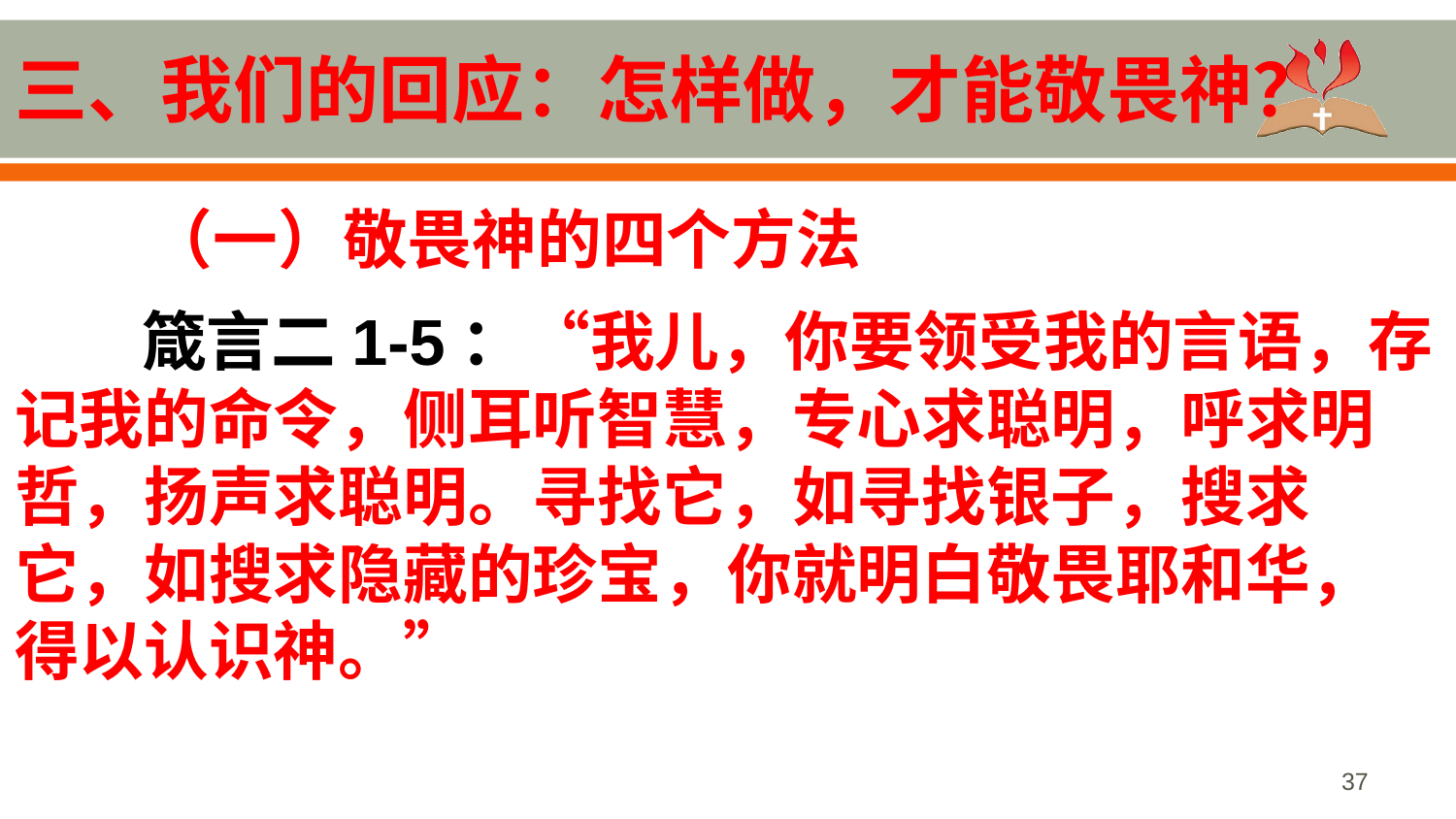

# 三、我们的回应：怎样做，才能敬畏神？
        （一）敬畏神的四个方法
箴言二1-5：“我儿，你要领受我的言语，存记我的命令，侧耳听智慧，专心求聪明，呼求明哲，扬声求聪明。寻找它，如寻找银子，搜求它，如搜求隐藏的珍宝，你就明白敬畏耶和华，得以认识神。”

37